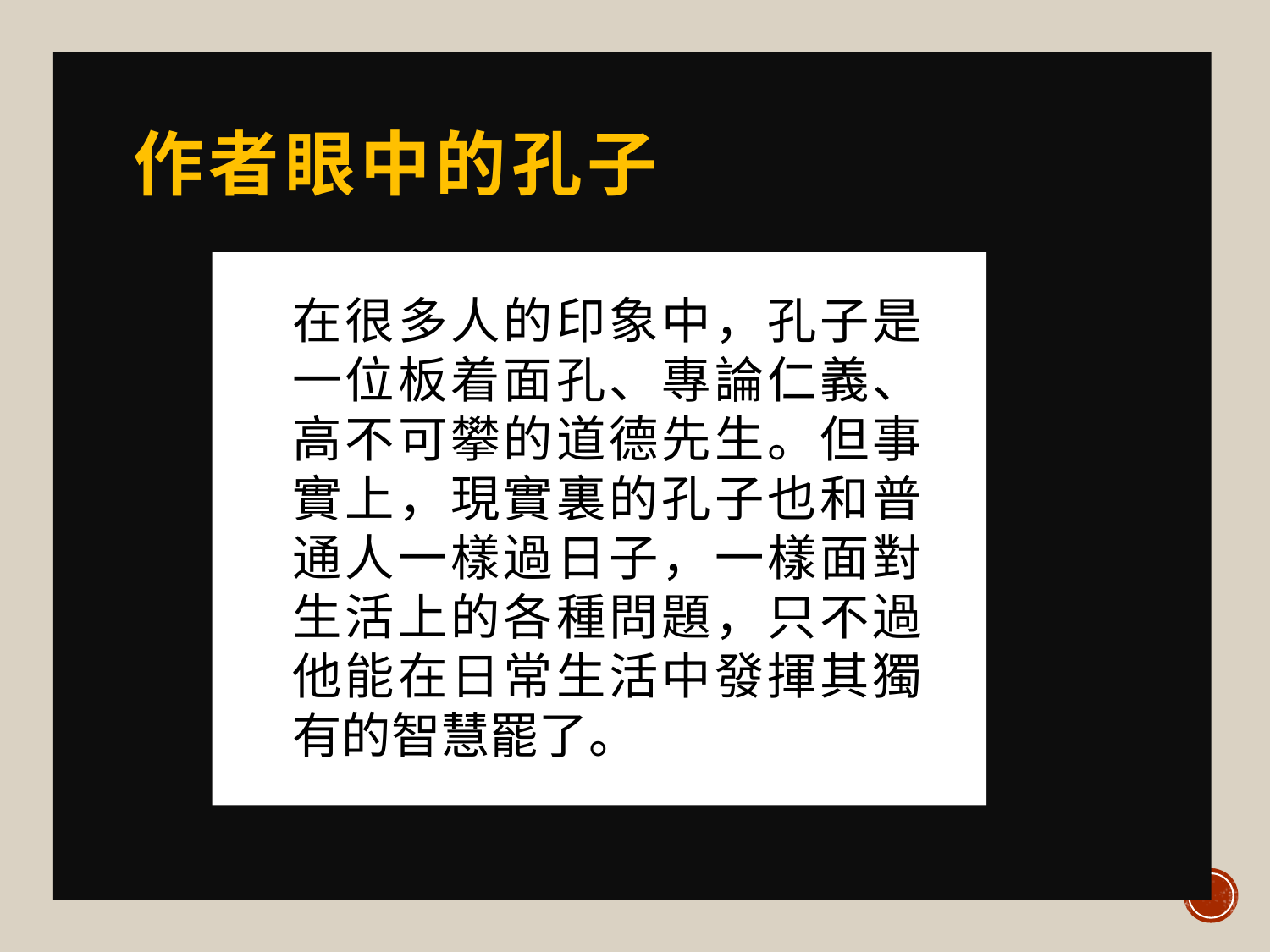

作者眼中的孔子

在很多人的印象中，孔子是一位板着面孔、專論仁義、高不可攀的道德先生。但事實上，現實裏的孔子也和普通人一樣過日子，一樣面對生活上的各種問題，只不過他能在日常生活中發揮其獨有的智慧罷了。